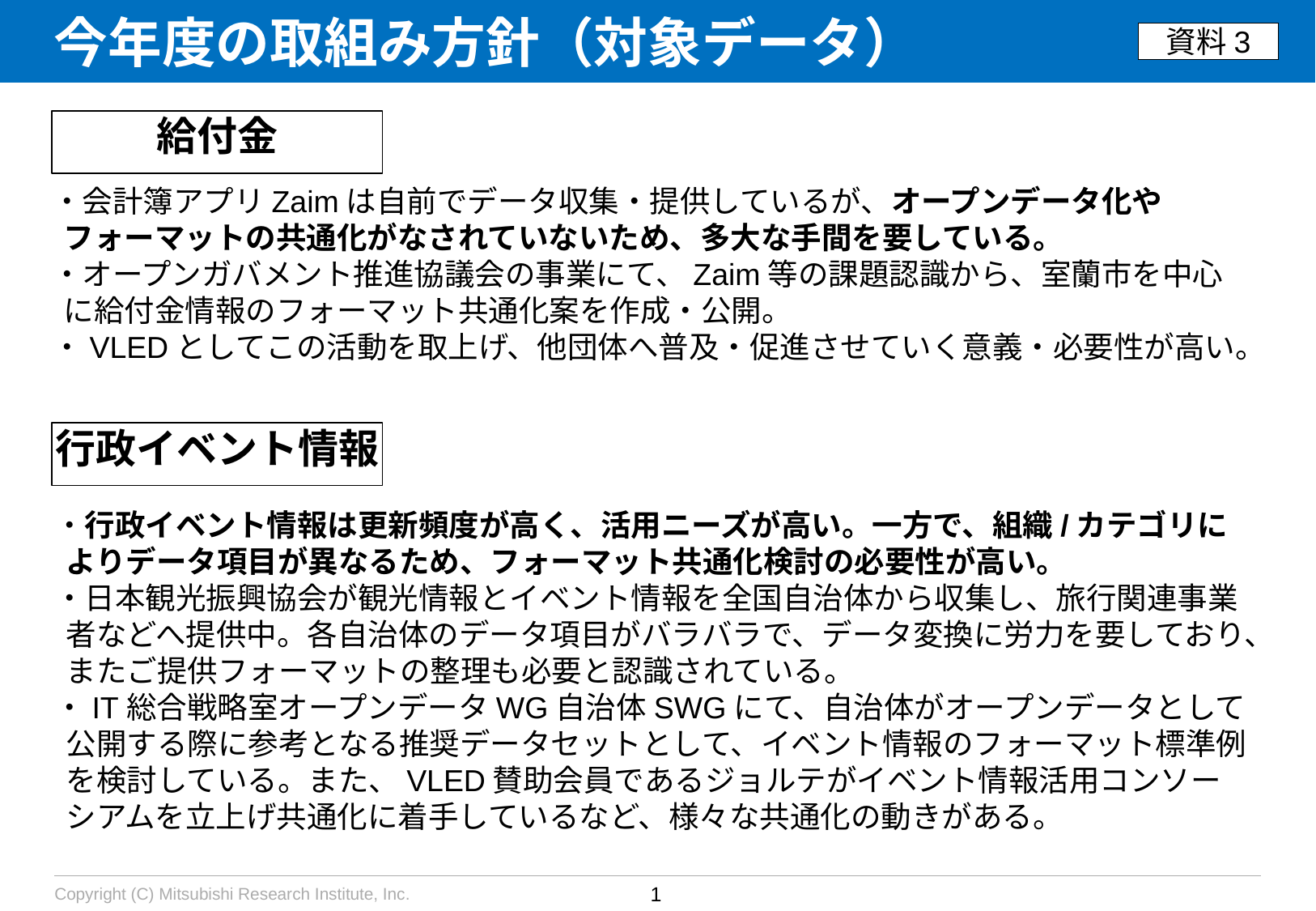

今年度の取組み方針（対象データ）
資料3
給付金

・会計簿アプリZaimは自前でデータ収集・提供しているが、オープンデータ化やフォーマットの共通化がなされていないため、多大な手間を要している。
・オープンガバメント推進協議会の事業にて、Zaim等の課題認識から、室蘭市を中心に給付金情報のフォーマット共通化案を作成・公開。
・VLEDとしてこの活動を取上げ、他団体へ普及・促進させていく意義・必要性が高い。
行政イベント情報

・行政イベント情報は更新頻度が高く、活用ニーズが高い。一方で、組織/カテゴリによりデータ項目が異なるため、フォーマット共通化検討の必要性が高い。
・日本観光振興協会が観光情報とイベント情報を全国自治体から収集し、旅行関連事業者などへ提供中。各自治体のデータ項目がバラバラで、データ変換に労力を要しており、またご提供フォーマットの整理も必要と認識されている。
・IT総合戦略室オープンデータWG自治体SWGにて、自治体がオープンデータとして公開する際に参考となる推奨データセットとして、イベント情報のフォーマット標準例を検討している。また、VLED賛助会員であるジョルテがイベント情報活用コンソーシアムを立上げ共通化に着手しているなど、様々な共通化の動きがある。